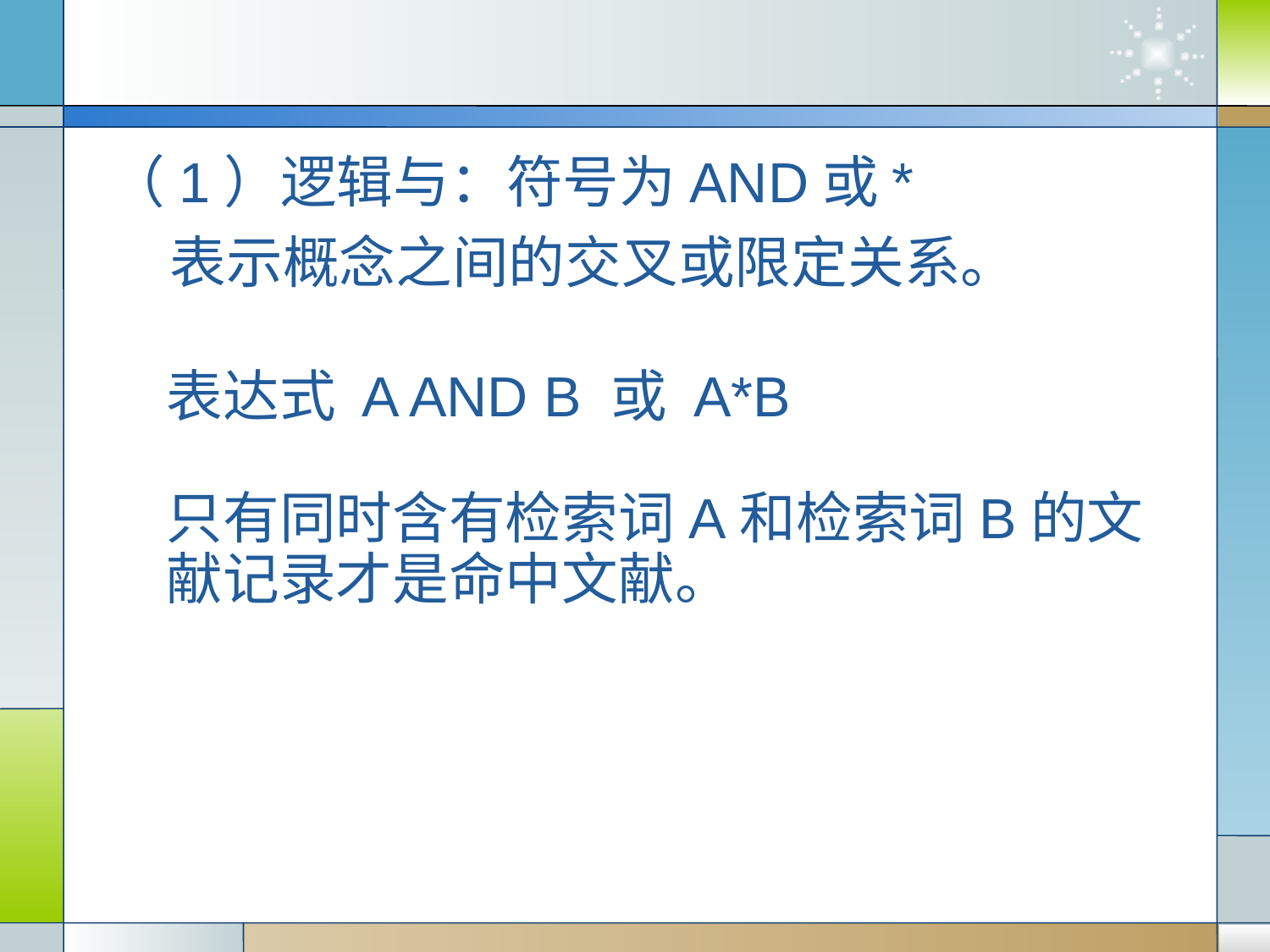

（1）逻辑与：符号为AND或*
表示概念之间的交叉或限定关系。
表达式 A AND B 或 A*B

只有同时含有检索词A和检索词B的文献记录才是命中文献。